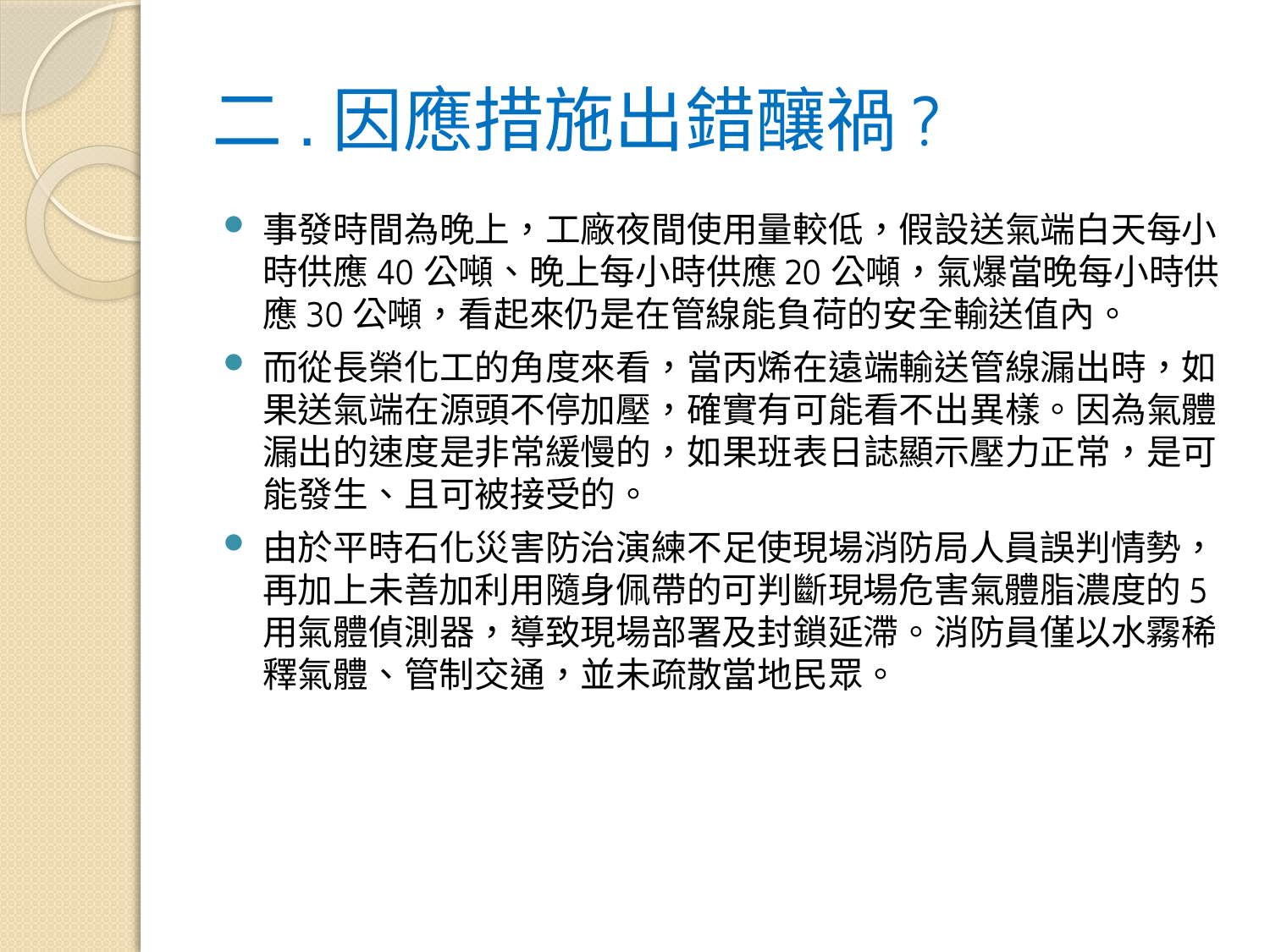

# 二.因應措施出錯釀禍?
事發時間為晚上，工廠夜間使用量較低，假設送氣端白天每小時供應40公噸、晚上每小時供應20公噸，氣爆當晚每小時供應30公噸，看起來仍是在管線能負荷的安全輸送值內。
而從長榮化工的角度來看，當丙烯在遠端輸送管線漏出時，如果送氣端在源頭不停加壓，確實有可能看不出異樣。因為氣體漏出的速度是非常緩慢的，如果班表日誌顯示壓力正常，是可能發生、且可被接受的。
由於平時石化災害防治演練不足使現場消防局人員誤判情勢，再加上未善加利用隨身佩帶的可判斷現場危害氣體脂濃度的5用氣體偵測器，導致現場部署及封鎖延滯。消防員僅以水霧稀釋氣體、管制交通，並未疏散當地民眾。